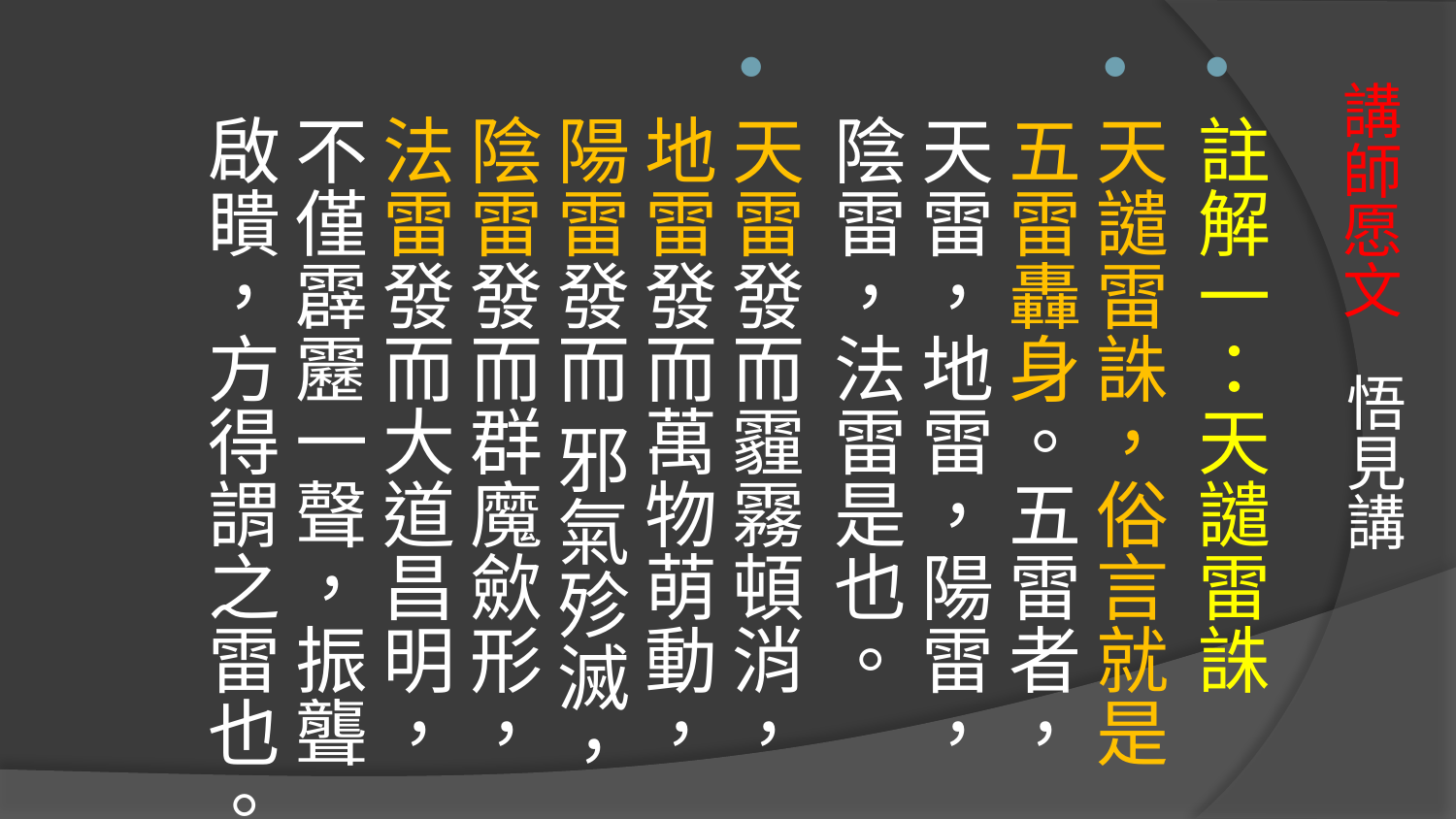

註解一：天譴雷誅
天譴雷誅，俗言就是五雷轟身。五雷者，天雷，地雷，陽雷，陰雷，法雷是也。
天雷發而霾霧頓消，地雷發而萬物萌動，陽雷發而 邪氣殄滅，陰雷發而群魔歛形，法雷發而大道昌明，不僅霹靂一聲，振聾啟瞶，方得謂之雷也。

# 講師愿文    悟見講